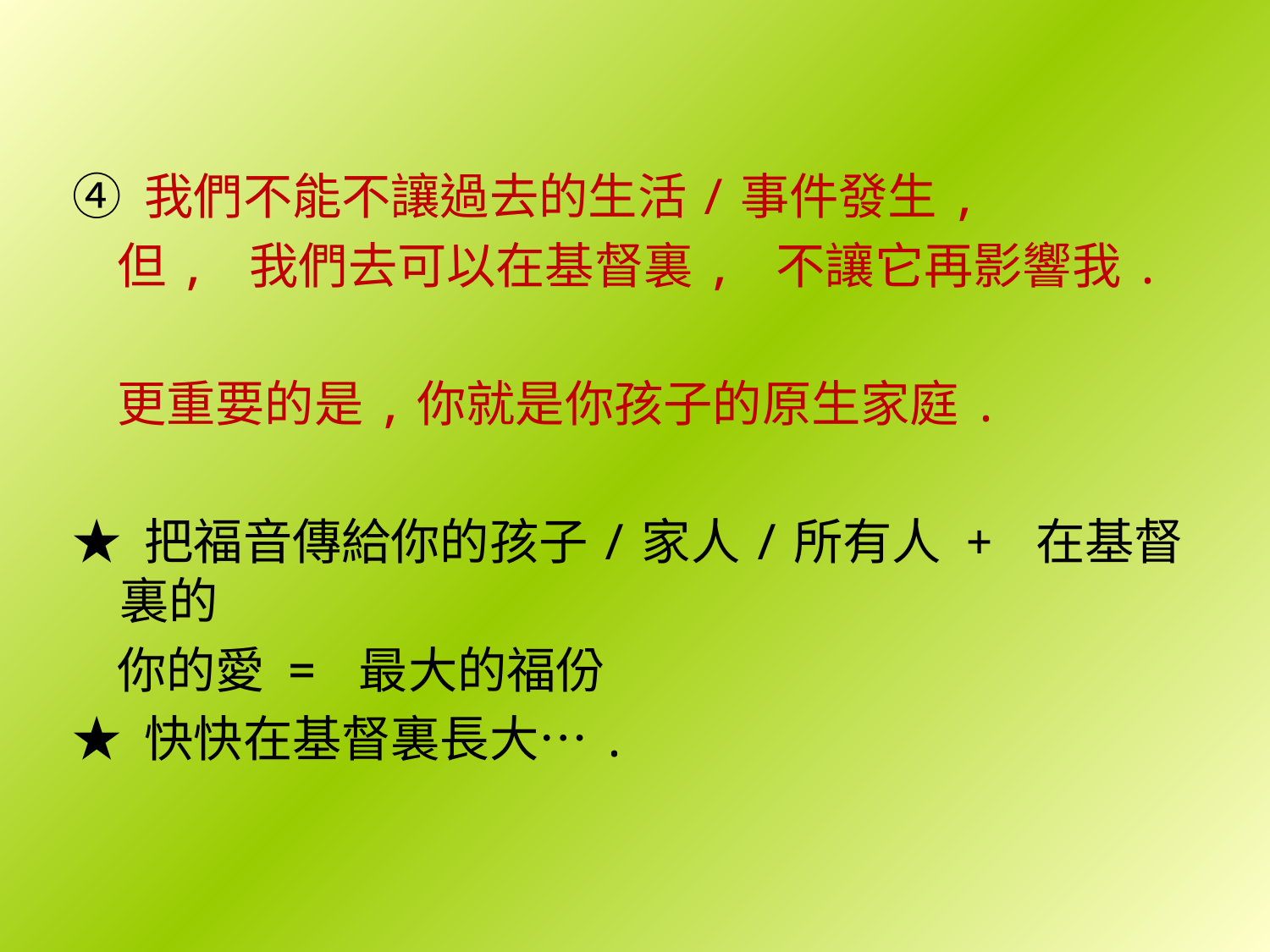

④ 我們不能不讓過去的生活/事件發生,
   但, 我們去可以在基督裏, 不讓它再影響我.

   更重要的是,你就是你孩子的原生家庭.

★ 把福音傳給你的孩子/家人/所有人 + 在基督裏的
   你的愛 = 最大的福份
★ 快快在基督裏長大….